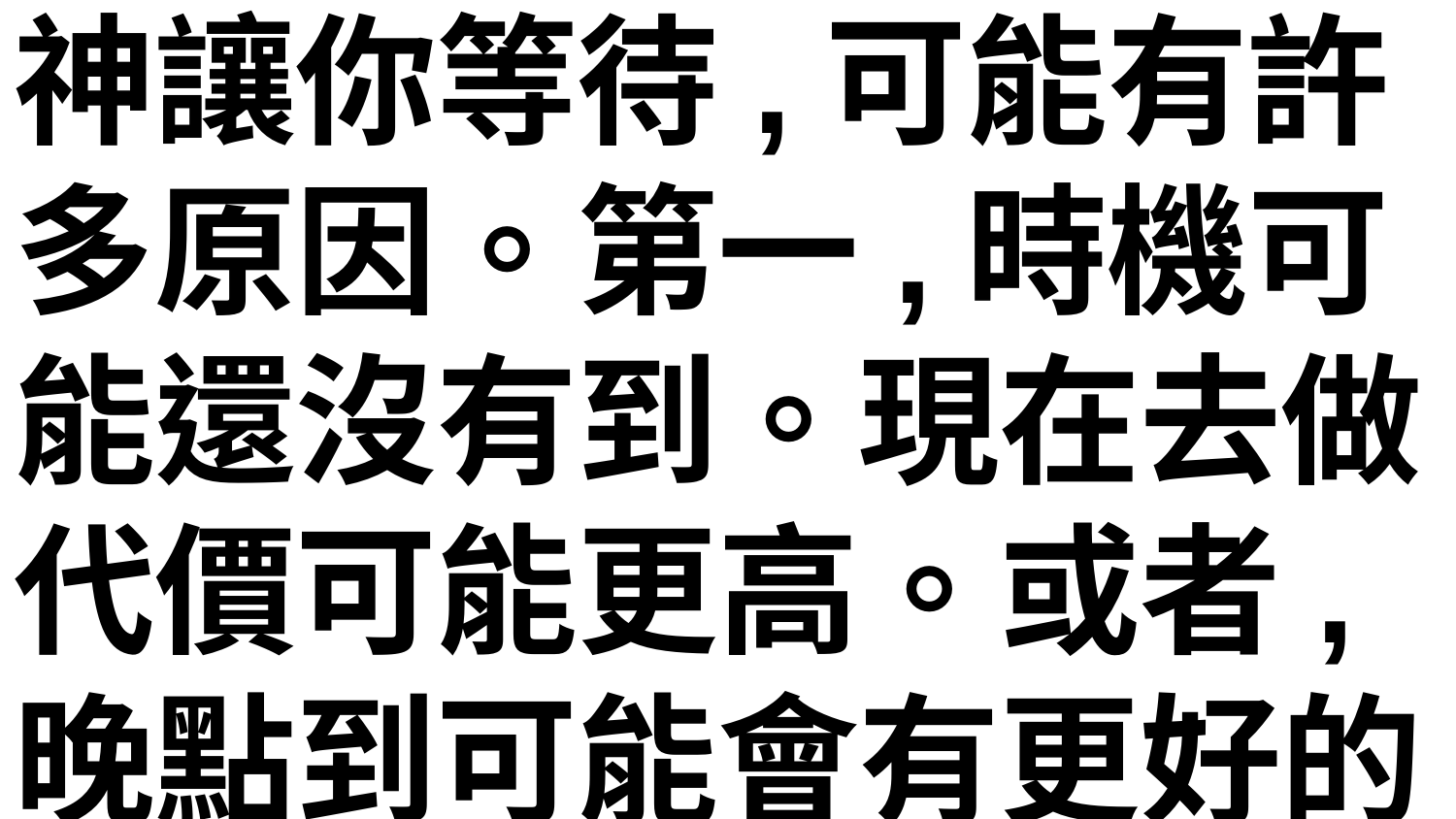

神讓你等待,可能有許多原因。第一,時機可能還沒有到。現在去做,代價可能更高。或者,晚點到可能會有更好的結果。